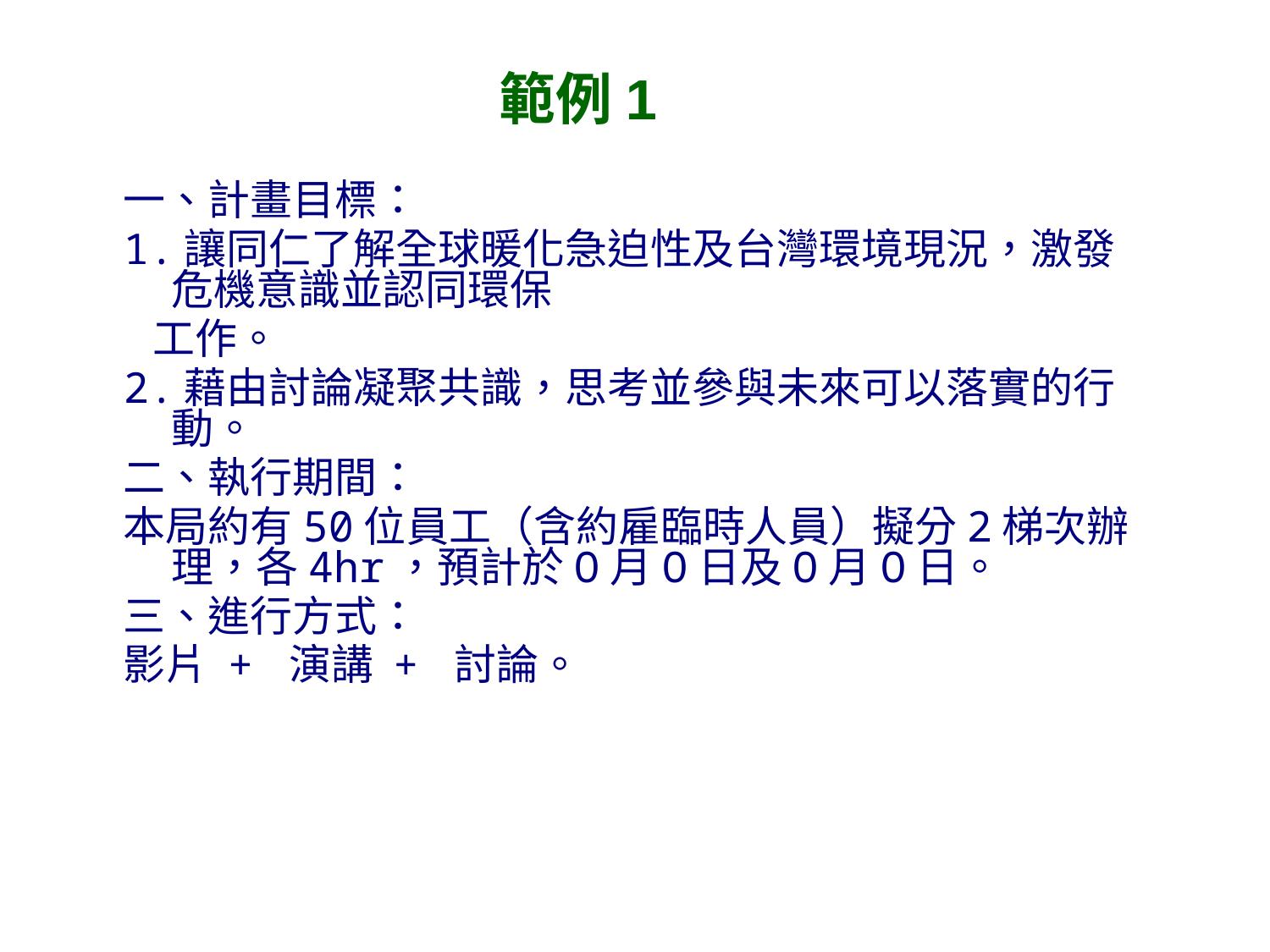

# 範例1
一、計畫目標：
1.讓同仁了解全球暖化急迫性及台灣環境現況，激發危機意識並認同環保
  工作。
2.藉由討論凝聚共識，思考並參與未來可以落實的行動。
二、執行期間：
本局約有50位員工（含約雇臨時人員）擬分2梯次辦理，各4hr，預計於O月O日及O月O日。
三、進行方式：
影片 + 演講 + 討論。